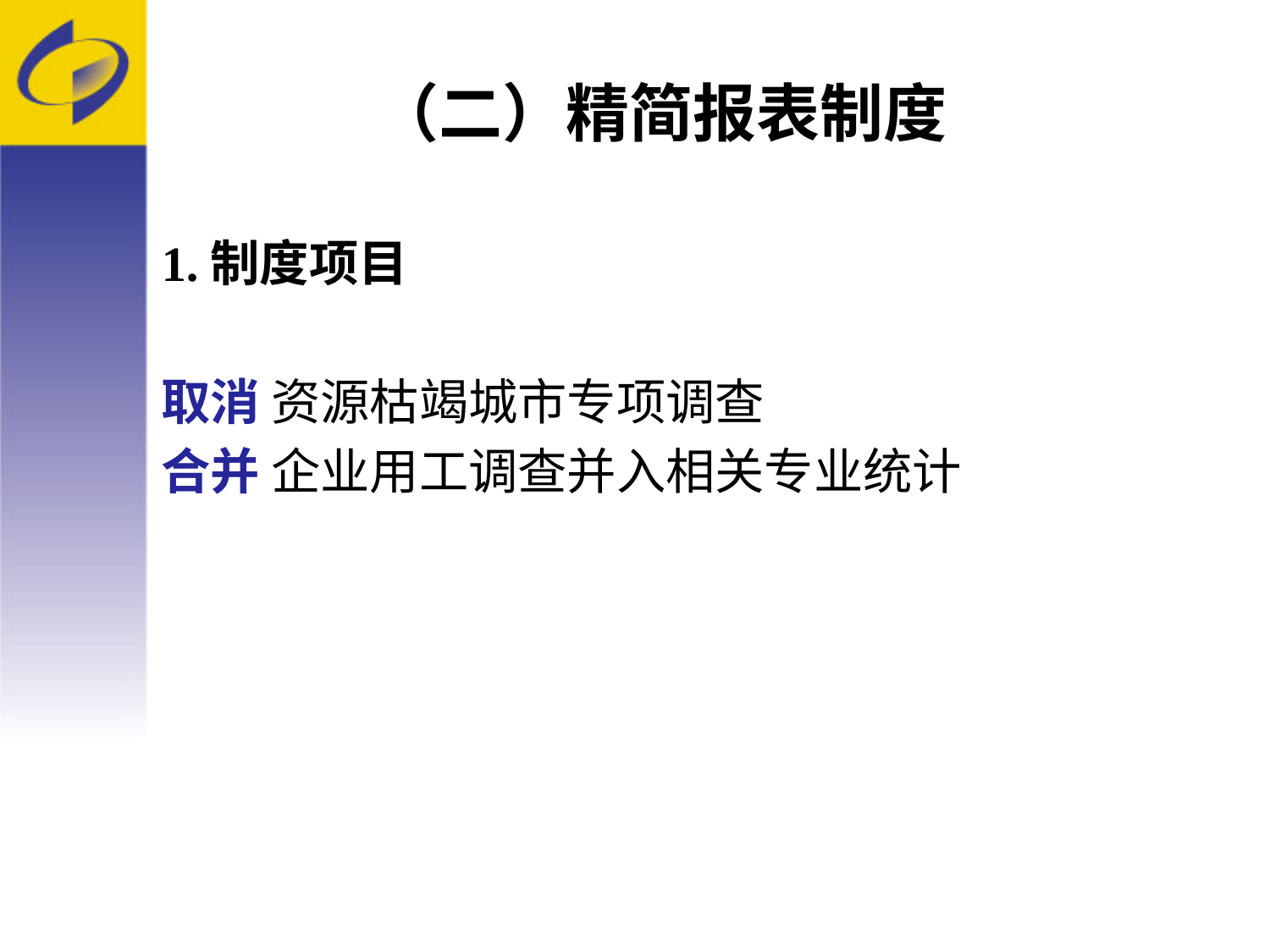

# （二）精简报表制度
1.制度项目

取消 资源枯竭城市专项调查
合并 企业用工调查并入相关专业统计